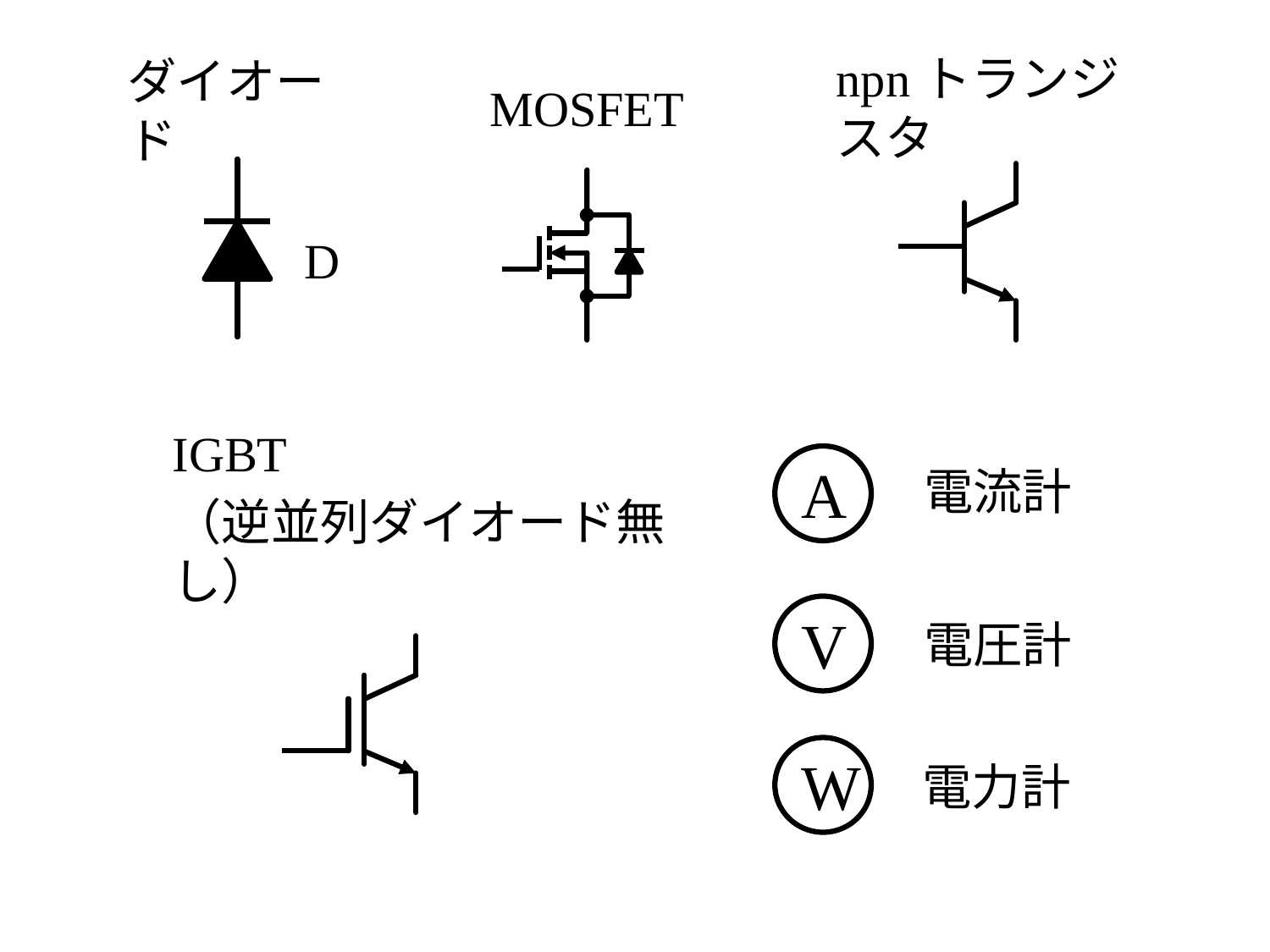

MOSFET
npnトランジスタ
ダイオード

D
IGBT
（逆並列ダイオード無し）
A
電流計
V
電圧計
W
電力計